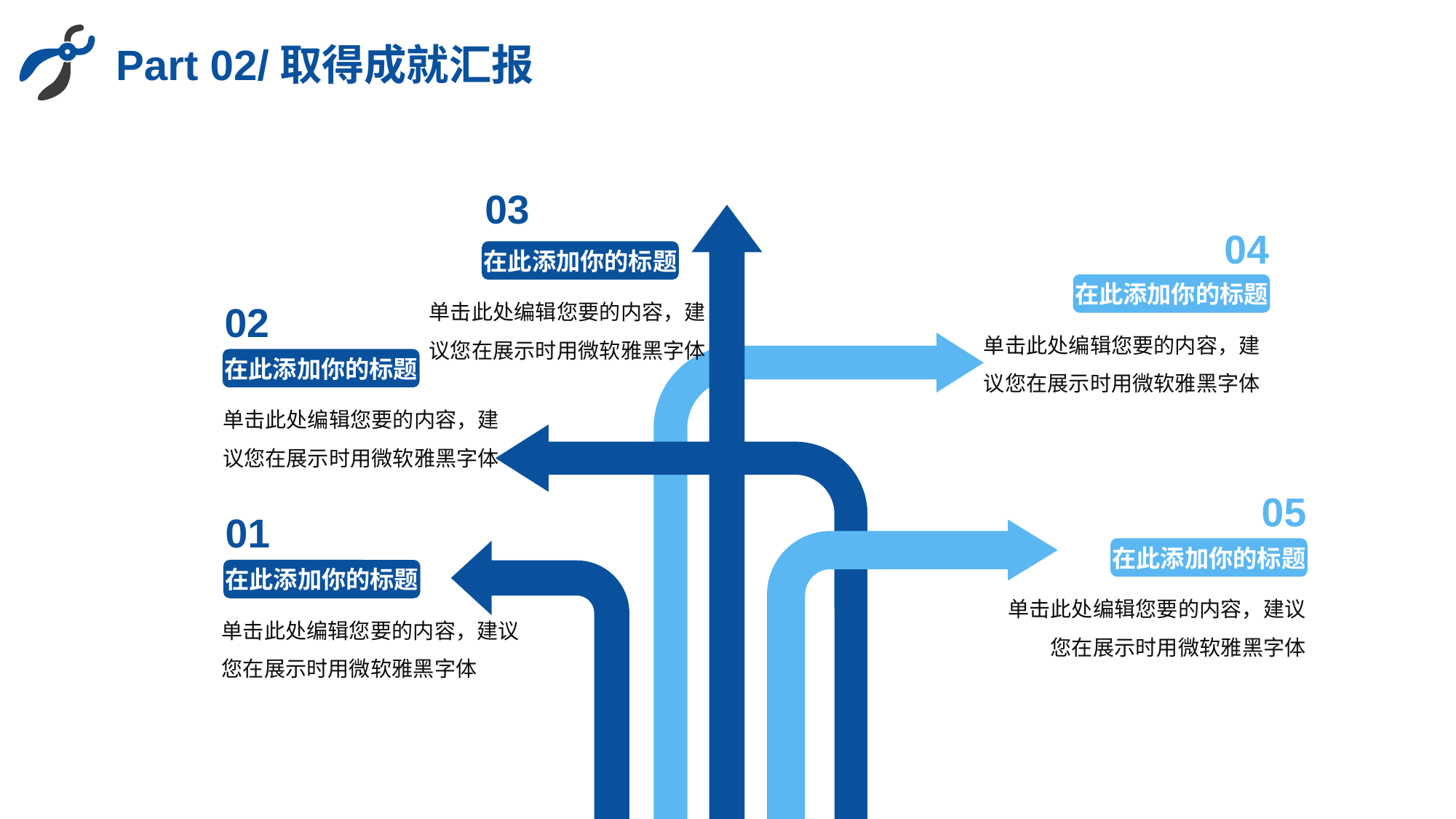

Part 02/取得成就汇报
03

04

在此添加你的标题

在此添加你的标题
单击此处编辑您要的内容，建议您在展示时用微软雅黑字体
02
单击此处编辑您要的内容，建议您在展示时用微软雅黑字体

在此添加你的标题
单击此处编辑您要的内容，建议您在展示时用微软雅黑字体

05
01

在此添加你的标题

在此添加你的标题
单击此处编辑您要的内容，建议您在展示时用微软雅黑字体
单击此处编辑您要的内容，建议您在展示时用微软雅黑字体